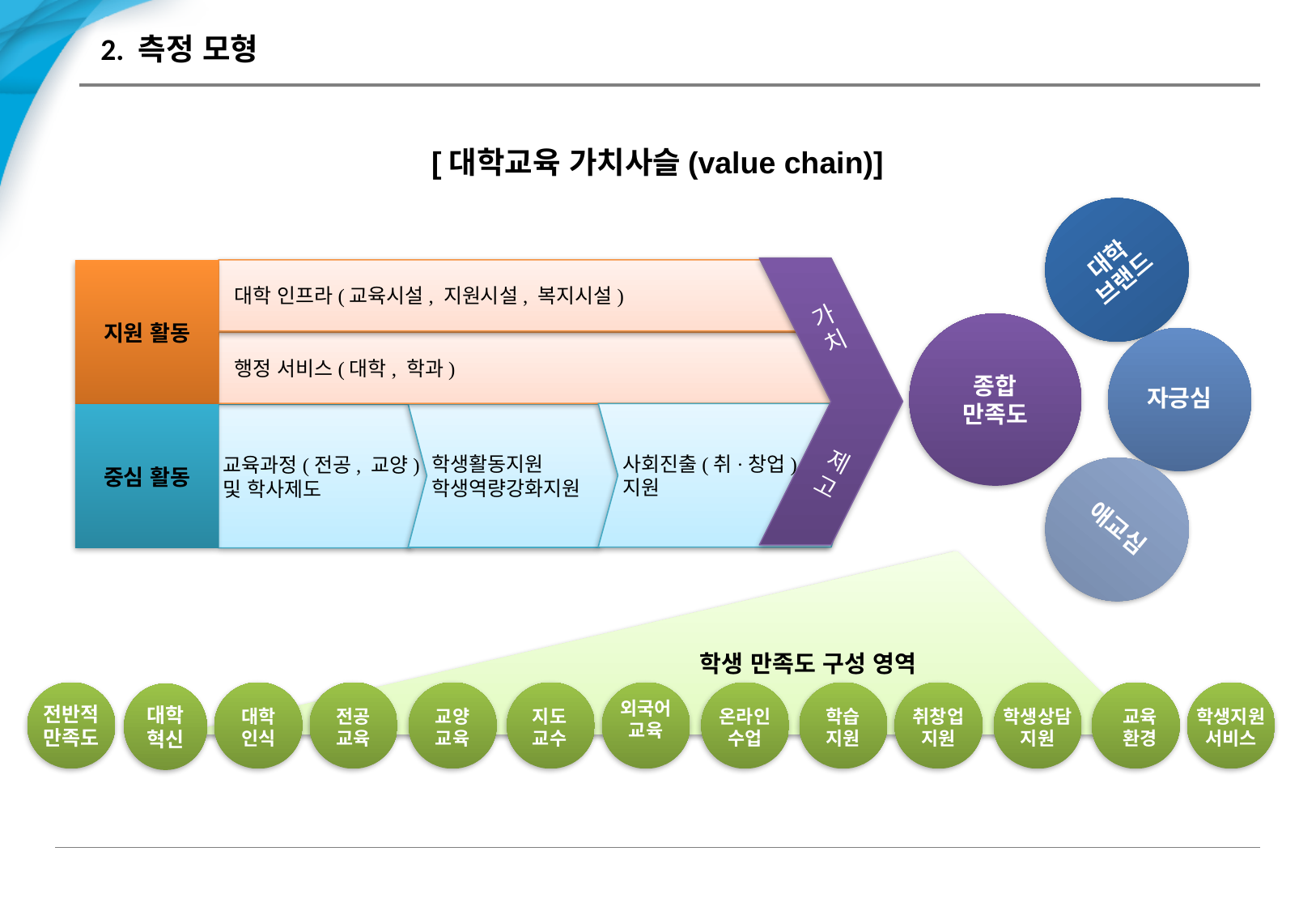

# 2. 측정 모형
[대학교육 가치사슬(value chain)]
대학 브랜드
자긍심
애교심

대학 인프라(교육시설, 지원시설, 복지시설)
지원 활동
가
치
종합
만족도
행정 서비스(대학, 학과)
사회진출(취·창업)
지원
학생활동지원
학생역량강화지원
교육과정(전공, 교양)
및 학사제도
중심 활동
제
고
학생 만족도 구성 영역
전반적
만족도

외국어
교육
전반적
만족도
대학
인식
전공
교육
교양
교육
지도
교수
온라인
수업
학습
지원
취창업
지원
학생상담
지원
교육
환경
학생지원
서비스
대학
혁신
-5-